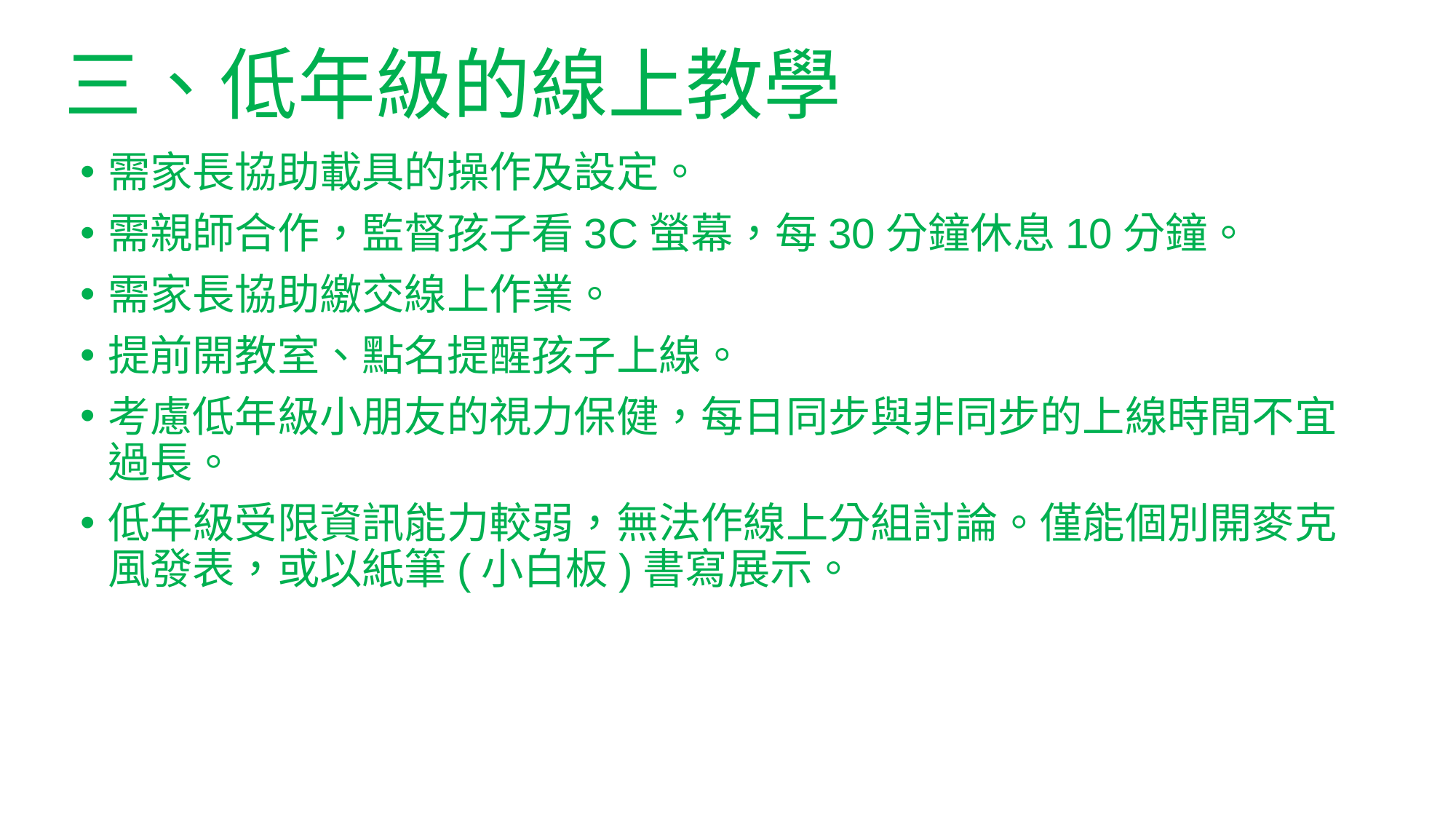

# 三、低年級的線上教學
需家長協助載具的操作及設定。
需親師合作，監督孩子看3C螢幕，每30分鐘休息10分鐘。
需家長協助繳交線上作業。
提前開教室、點名提醒孩子上線。
考慮低年級小朋友的視力保健，每日同步與非同步的上線時間不宜過長。
低年級受限資訊能力較弱，無法作線上分組討論。僅能個別開麥克風發表，或以紙筆(小白板)書寫展示。